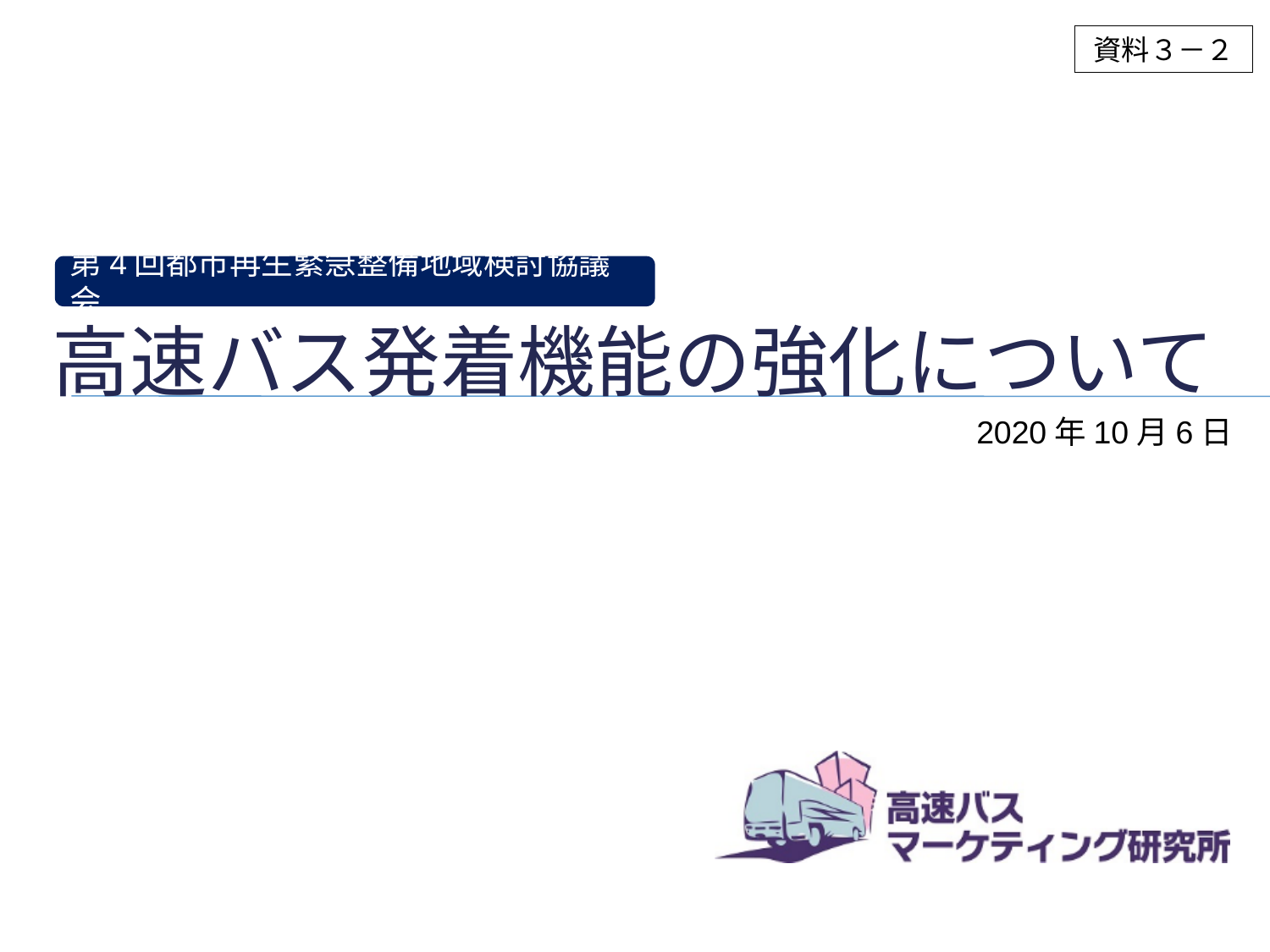

資料３－２
第4回都市再生緊急整備地域検討協議会
# 高速バス発着機能の強化について
2020年10月6日